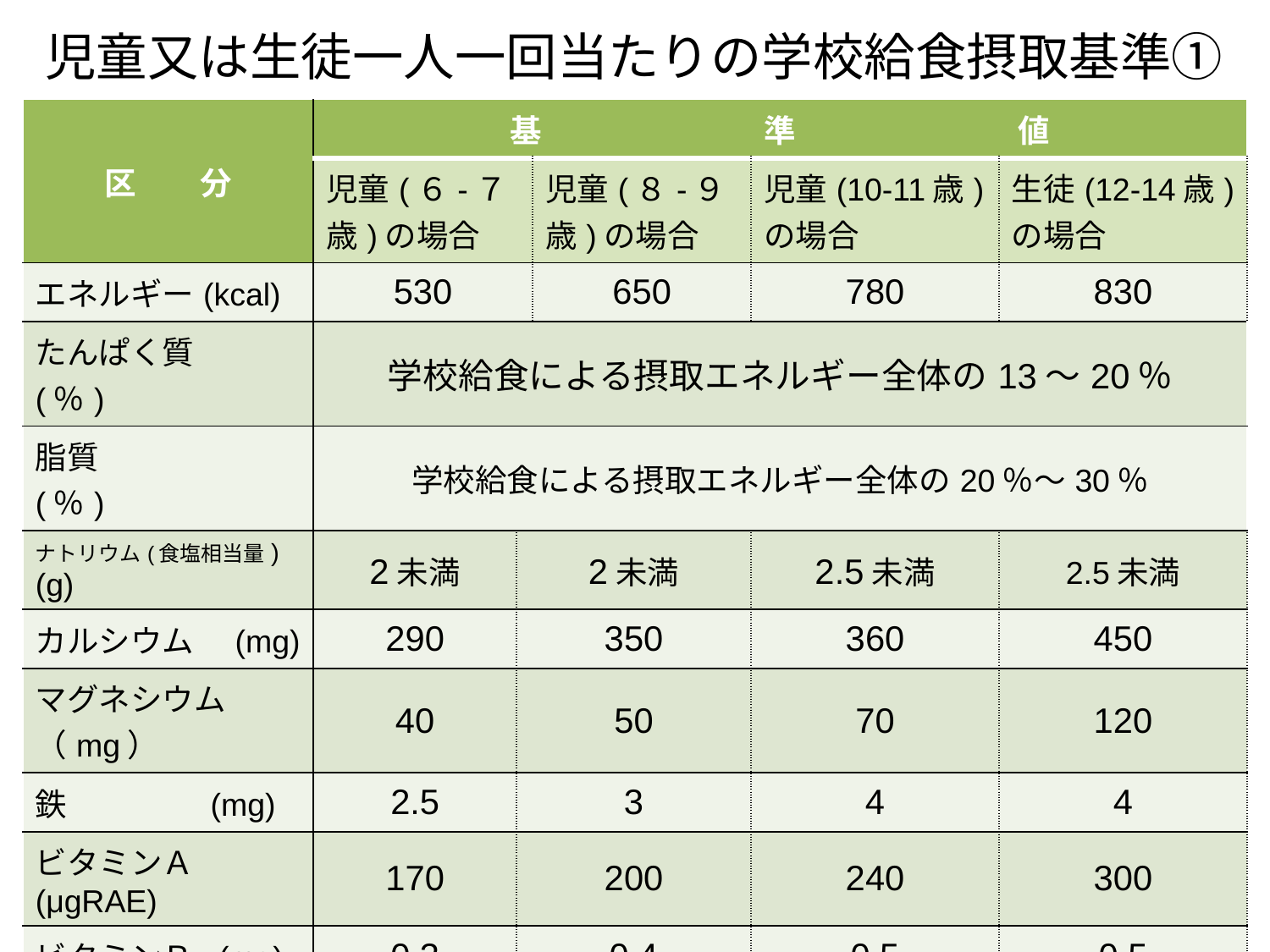

# 児童又は生徒一人一回当たりの学校給食摂取基準①
| 区　　分 | 基　　　　　　　準　　　　　　　値 |  |  |  |  |
| --- | --- | --- | --- | --- | --- |
|  | 児童(６-７歳)の場合 |  | 児童(８-９歳)の場合 | 児童(10-11歳)の場合 | 生徒(12-14歳)の場合 |
| エネルギー(kcal) | 530 |  | 650 | 780 | 830 |
| たんぱく質　(％) | 学校給食による摂取エネルギー全体の13～20％ |  |  |  |  |
| 脂質　　　　(％) | 学校給食による摂取エネルギー全体の20％～30％ |  |  |  |  |
| ナトリウム(食塩相当量)(g) | 2未満 | 2未満 |  | 2.5未満 | 2.5未満 |
| カルシウム　(mg) | 290 | 350 |  | 360 | 450 |
| マグネシウム（mg） | 40 | 50 |  | 70 | 120 |
| 鉄　　　 　(mg) | 2.5 | 3 |  | 4 | 4 |
| ビタミンＡ(μgRAE) | 170 | 200 |  | 240 | 300 |
| ビタミンＢ1 (mg) | 0.3 | 0.4 |  | 0.5 | 0.5 |
| ビタミンＢ2(mg) | 0.4 | 0.4 |  | 0.5 | 0.6 |
| ビタミンＣ　(mg) | 20 | 20 |  | 25 | 30 |
| 食物繊維　 　(g) | 4以上 | 5以上 |  | 5以上 | 6.5以上 |